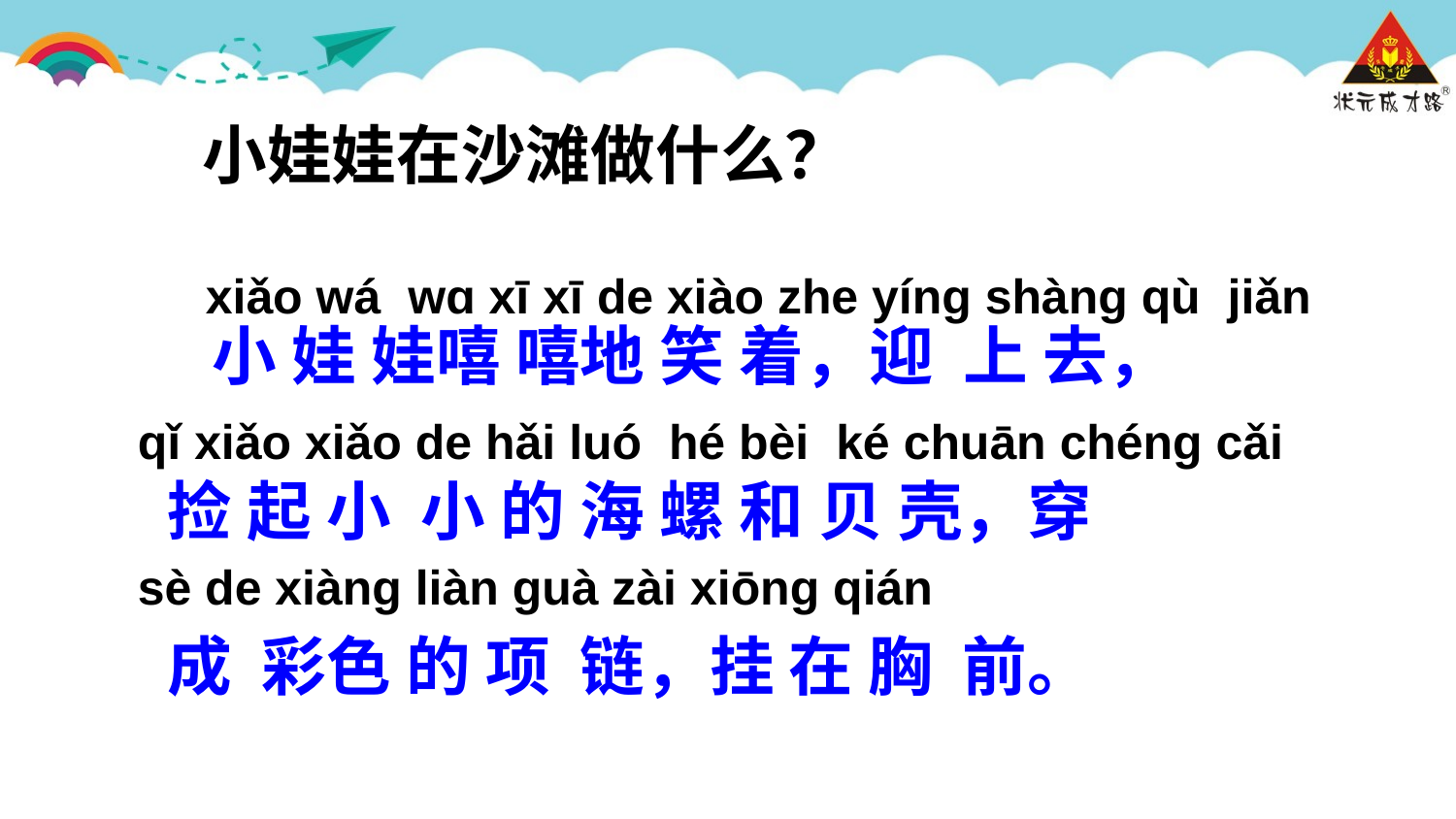

小娃娃在沙滩做什么？
     xiǎo wá  wɑ xī xī de xiào zhe yínɡ shànɡ qù  jiǎn  qǐ xiǎo xiǎo de hǎi luó  hé bèi  ké chuān chénɡ cǎi sè de xiànɡ liàn ɡuà zài xiōnɡ qián
    小 娃 娃嘻 嘻地 笑 着，迎  上 去，
 捡 起 小  小 的 海 螺 和 贝 壳，穿
 成  彩色 的 项  链，挂 在 胸  前。
状元成才路
状元成才路
状元成才路
状元成才路
状元成才路
状元成才路
状元成才路
状元成才路
状元成才路
状元成才路
状元成才路
状元成才路
状元成才路
状元成才路
状元成才路
状元成才路
状元成才路
状元成才路
状元成才路
状元成才路
状元成才路
状元成才路
状元成才路
状元成才路
状元成才路
状元成才路
状元成才路
状元成才路
状元成才路
状元成才路
状元成才路
状元成才路
状元成才路
状元成才路
状元成才路
状元成才路
状元成才路
状元成才路
状元成才路
状元成才路
状元成才路
状元成才路
状元成才路
状元成才路
状元成才路
状元成才路
状元成才路
状元成才路
状元成才路
状元成才路
状元成才路
状元成才路
状元成才路
状元成才路
状元成才路
状元成才路
状元成才路
状元成才路
状元成才路
状元成才路
状元成才路
状元成才路
状元成才路
状元成才路
状元成才路
状元成才路
状元成才路
状元成才路
状元成才路
状元成才路
状元成才路
状元成才路
状元成才路
状元成才路
状元成才路
状元成才路
状元成才路
状元成才路
状元成才路
状元成才路
状元成才路
状元成才路
状元成才路
状元成才路
状元成才路
状元成才路
状元成才路
状元成才路
状元成才路
状元成才路
状元成才路
状元成才路
状元成才路
状元成才路
状元成才路
状元成才路
状元成才路
状元成才路
状元成才路
状元成才路